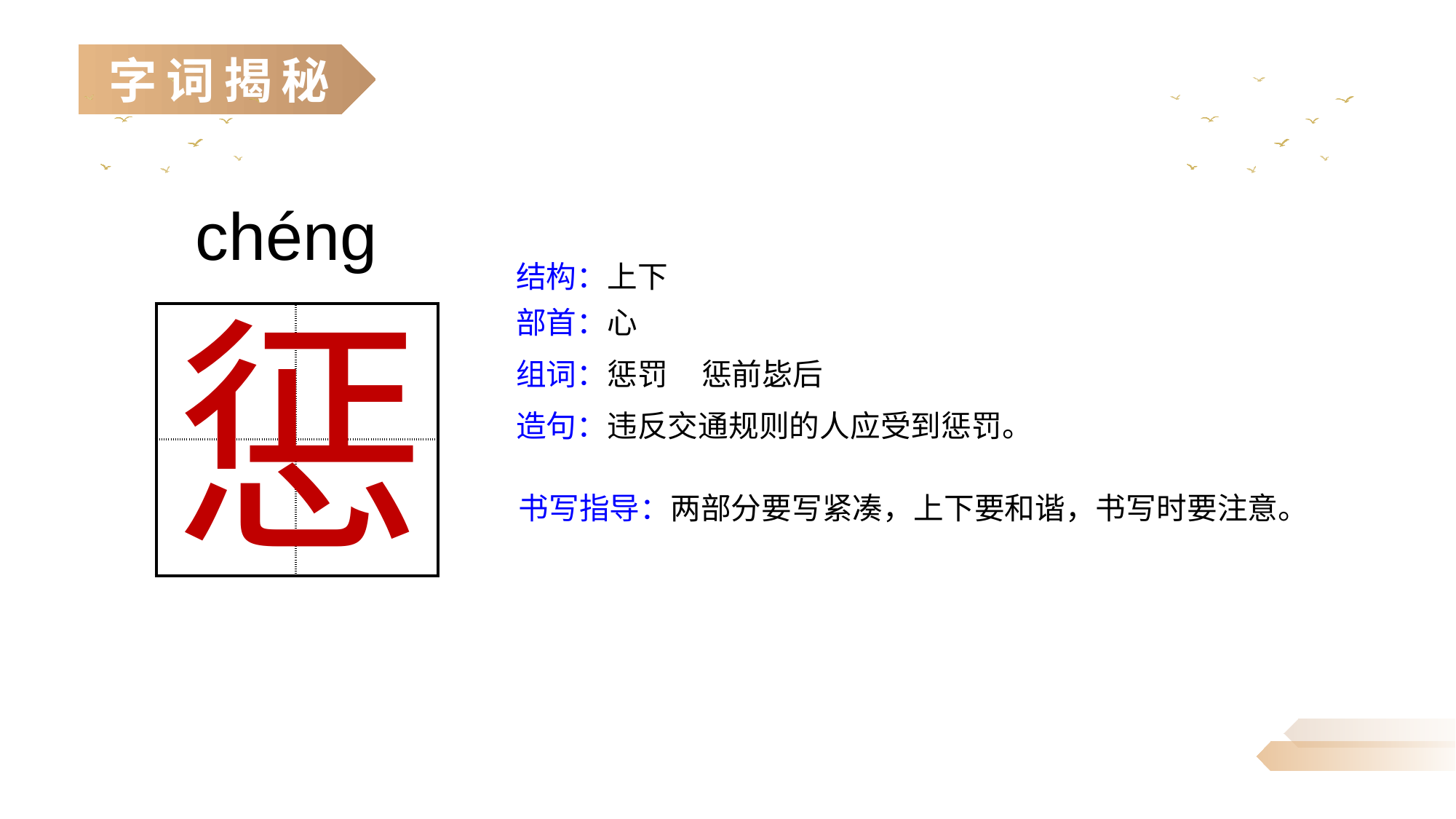

chéng
结构：上下
惩
部首：心
|  |  |
| --- | --- |
|  |  |
组词：惩罚     惩前毖后

造句：违反交通规则的人应受到惩罚。
书写指导：两部分要写紧凑，上下要和谐，书写时要注意。